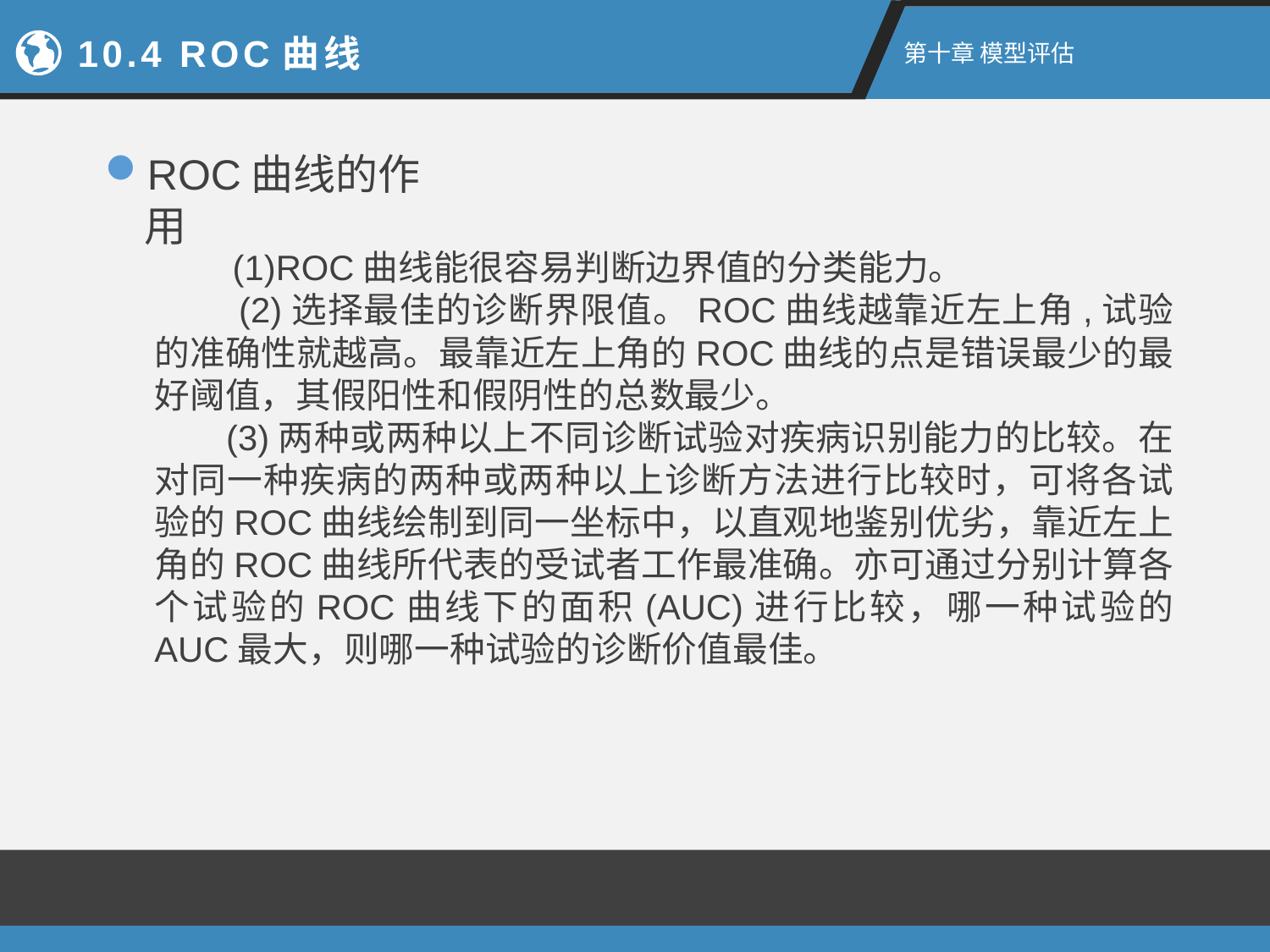

10.4 ROC曲线

第十章 模型评估
ROC曲线的作用
        (1)ROC曲线能很容易判断边界值的分类能力。
        (2)选择最佳的诊断界限值。ROC曲线越靠近左上角,试验的准确性就越高。最靠近左上角的ROC曲线的点是错误最少的最好阈值，其假阳性和假阴性的总数最少。
       (3)两种或两种以上不同诊断试验对疾病识别能力的比较。在对同一种疾病的两种或两种以上诊断方法进行比较时，可将各试验的ROC曲线绘制到同一坐标中，以直观地鉴别优劣，靠近左上角的ROC曲线所代表的受试者工作最准确。亦可通过分别计算各个试验的ROC曲线下的面积(AUC)进行比较，哪一种试验的 AUC最大，则哪一种试验的诊断价值最佳。